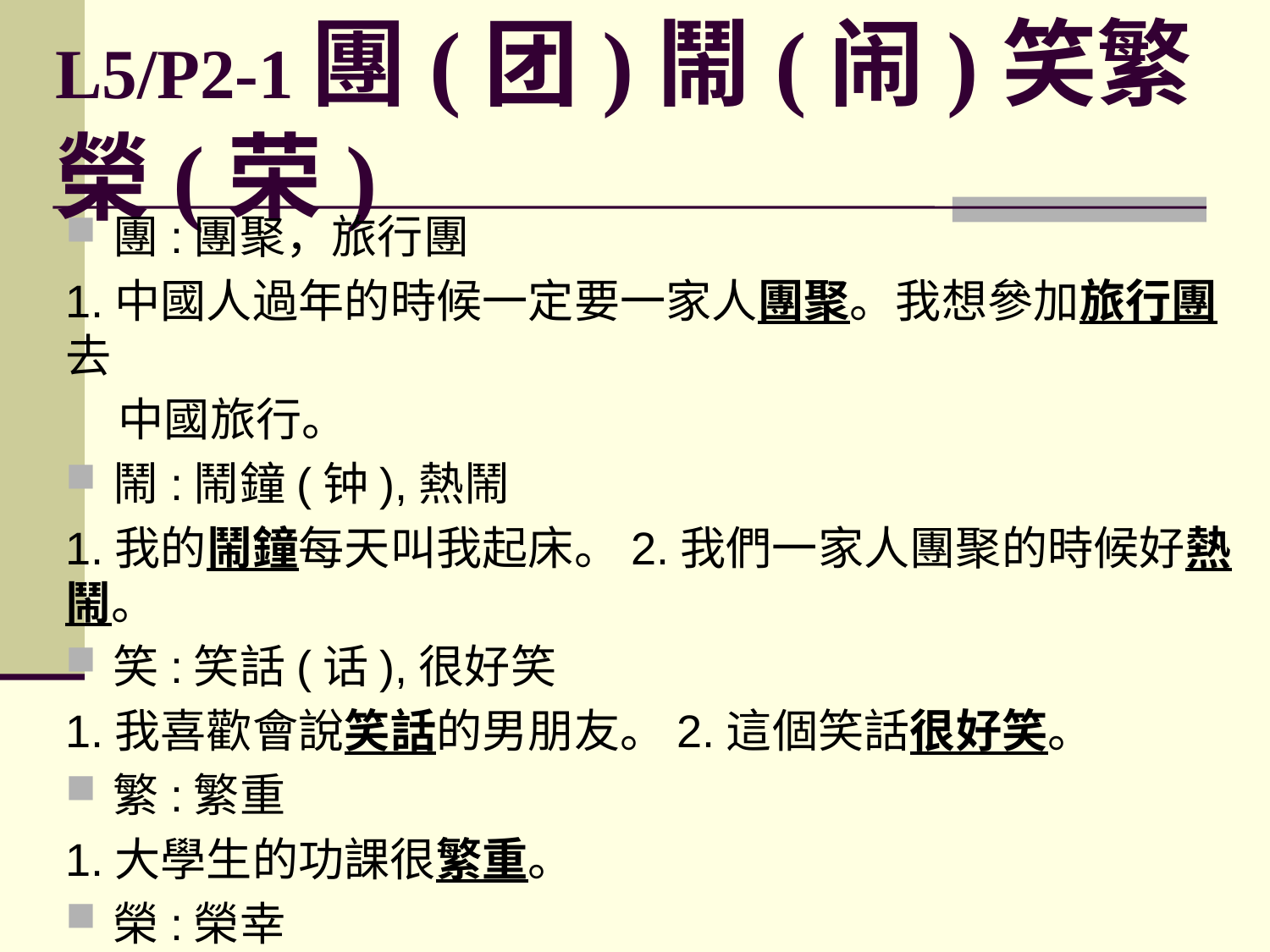

# L5/P2-1團(团)鬧(闹)笑繁榮(荣)
團:團聚，旅行團
1.中國人過年的時候一定要一家人團聚。我想參加旅行團去
    中國旅行。
鬧:鬧鐘(钟),熱鬧
1.我的鬧鐘每天叫我起床。2.我們一家人團聚的時候好熱鬧。
笑:笑話(话),很好笑
1.我喜歡會說笑話的男朋友。2.這個笑話很好笑。
繁:繁重
1.大學生的功課很繁重。
榮:榮幸
1.我很榮幸能來參加你的生日舞會。